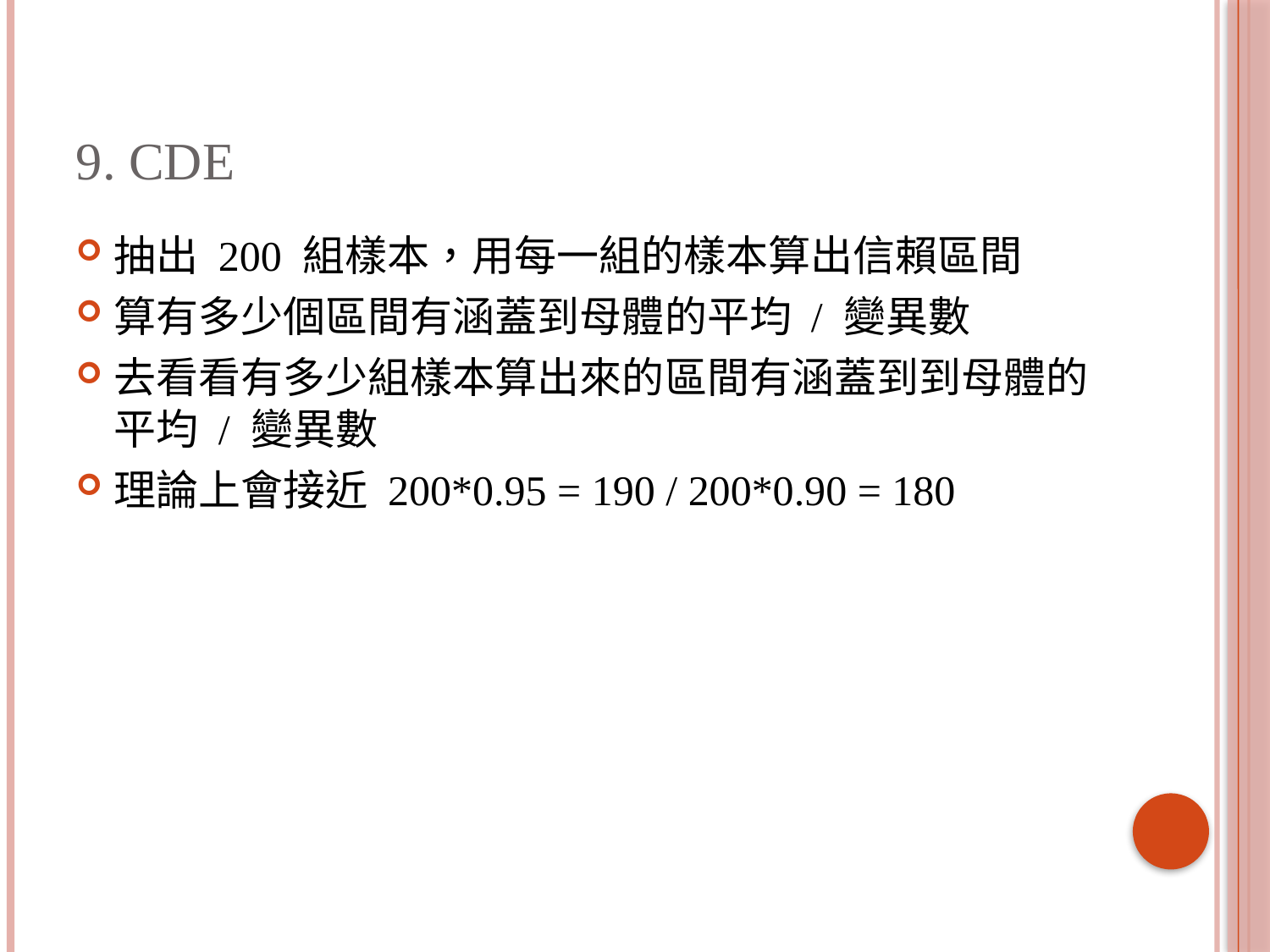

# 9. cde
抽出 200 組樣本，用每一組的樣本算出信賴區間
算有多少個區間有涵蓋到母體的平均 / 變異數
去看看有多少組樣本算出來的區間有涵蓋到到母體的平均 / 變異數
理論上會接近 200*0.95 = 190 / 200*0.90 = 180